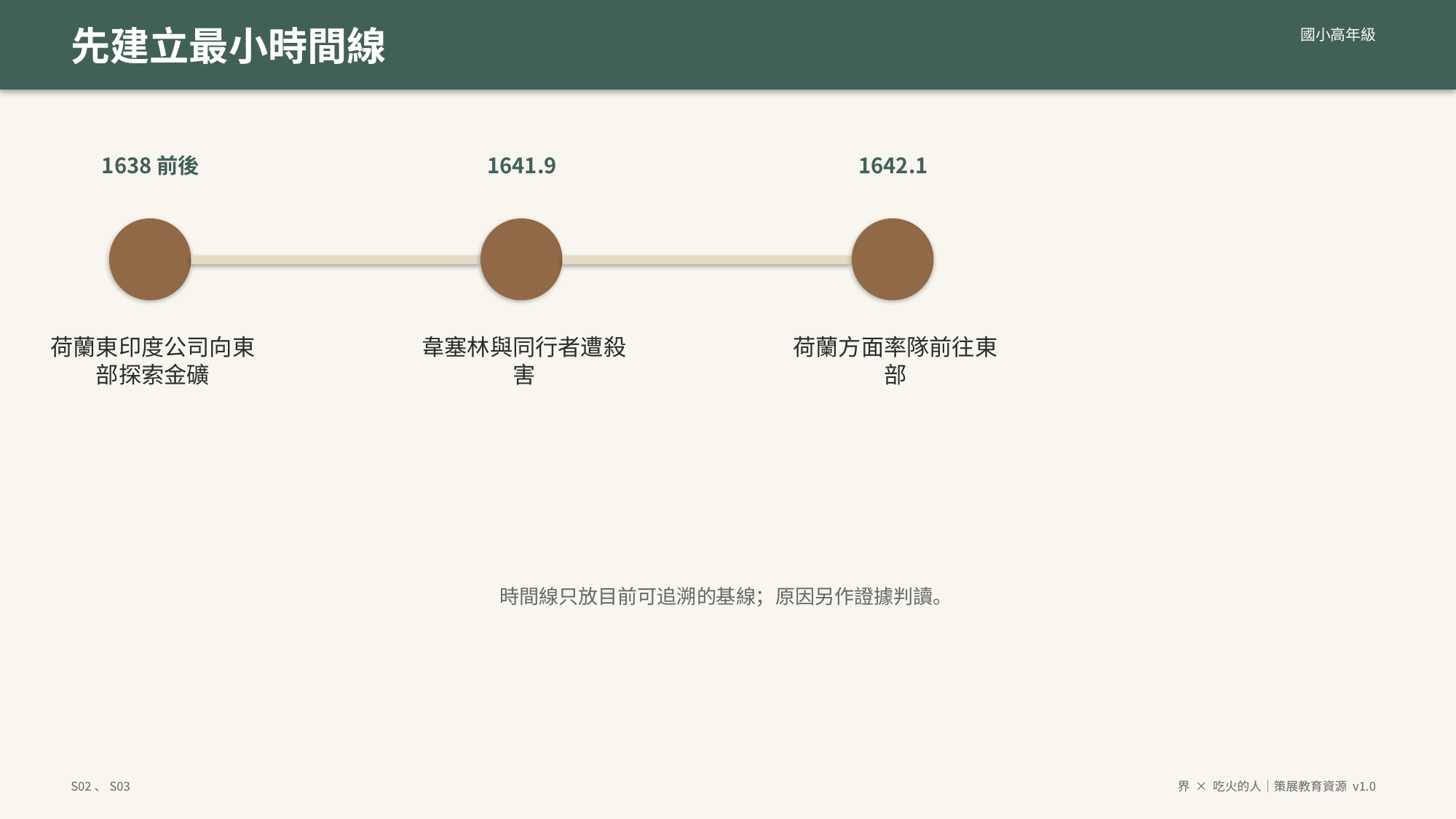

先建立最小時間線
國小高年級
1638前後
1641.9
1642.1

荷蘭東印度公司向東部探索金礦
韋塞林與同行者遭殺害
荷蘭方面率隊前往東部
時間線只放目前可追溯的基線；原因另作證據判讀。
S02、S03
界 × 吃火的人｜策展教育資源 v1.0